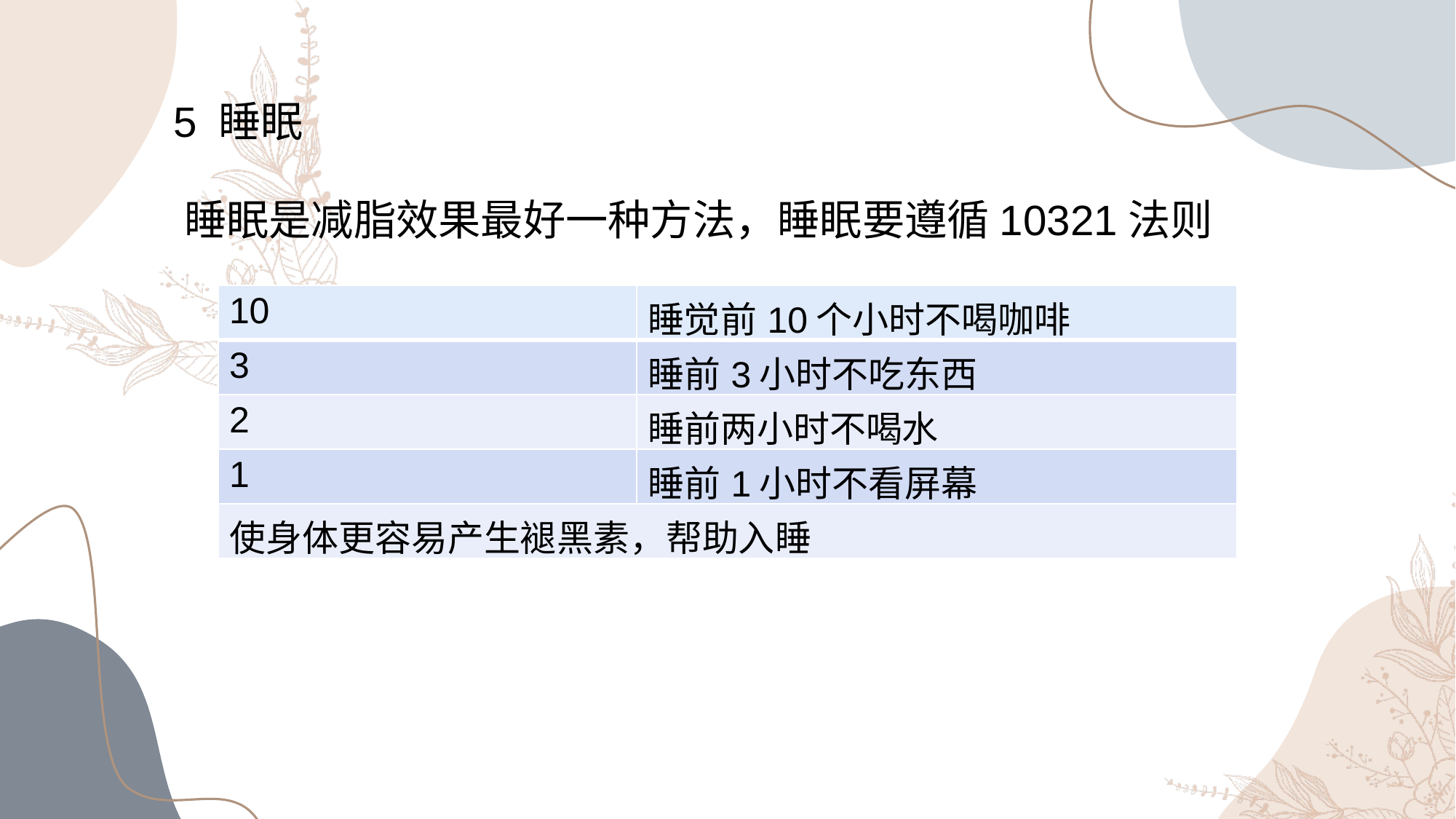

5 睡眠
睡眠是减脂效果最好一种方法，睡眠要遵循10321法则
| 10 | 睡觉前10个小时不喝咖啡 |
| --- | --- |
| 3 | 睡前3小时不吃东西 |
| 2 | 睡前两小时不喝水 |
| 1 | 睡前1小时不看屏幕 |
| 使身体更容易产生褪黑素，帮助入睡 |  |

90%